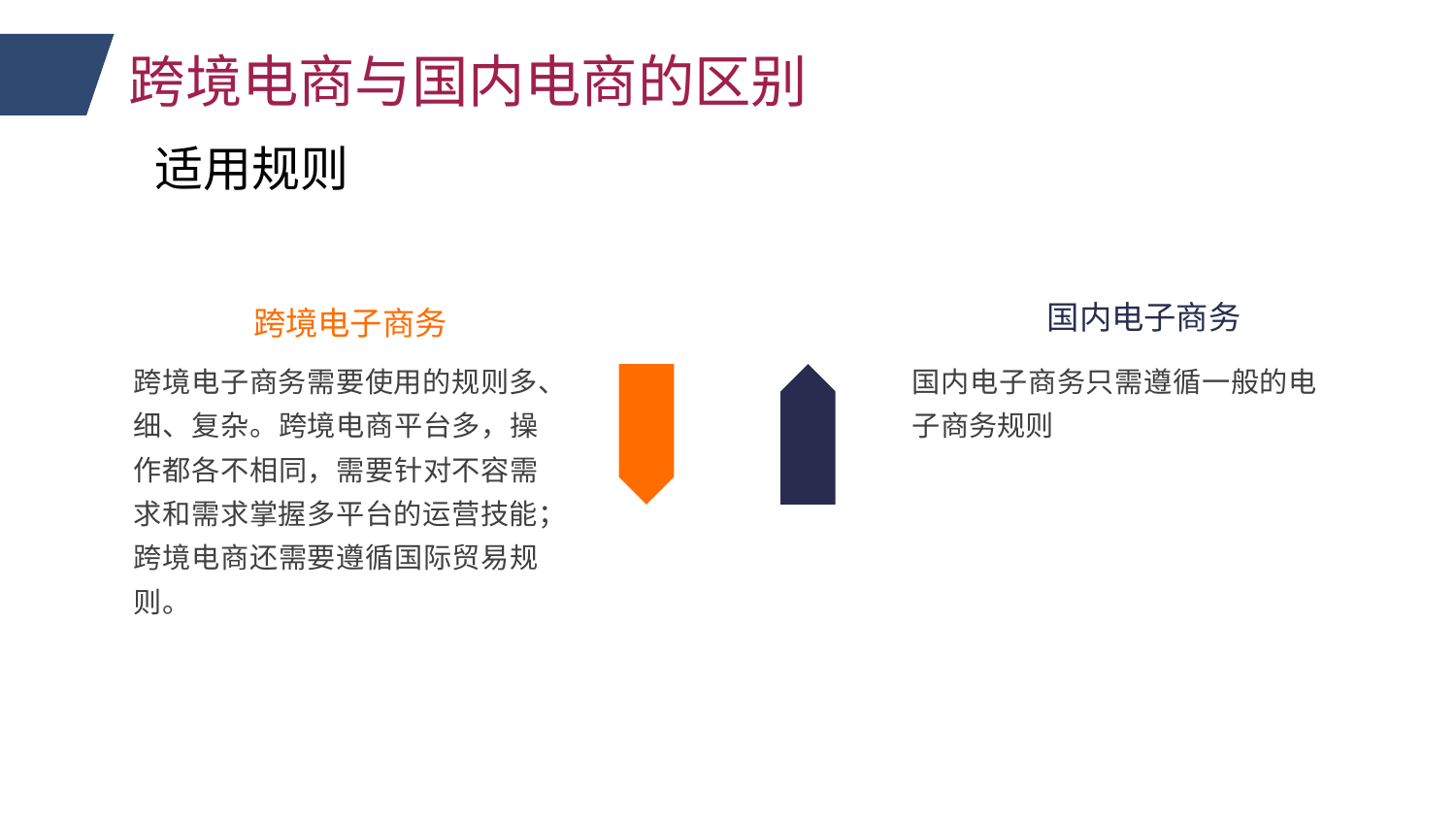

跨境电商与国内电商的区别
适用规则
国内电子商务
跨境电子商务
跨境电子商务需要使用的规则多、细、复杂。跨境电商平台多，操作都各不相同，需要针对不容需求和需求掌握多平台的运营技能；跨境电商还需要遵循国际贸易规则。
国内电子商务只需遵循一般的电子商务规则